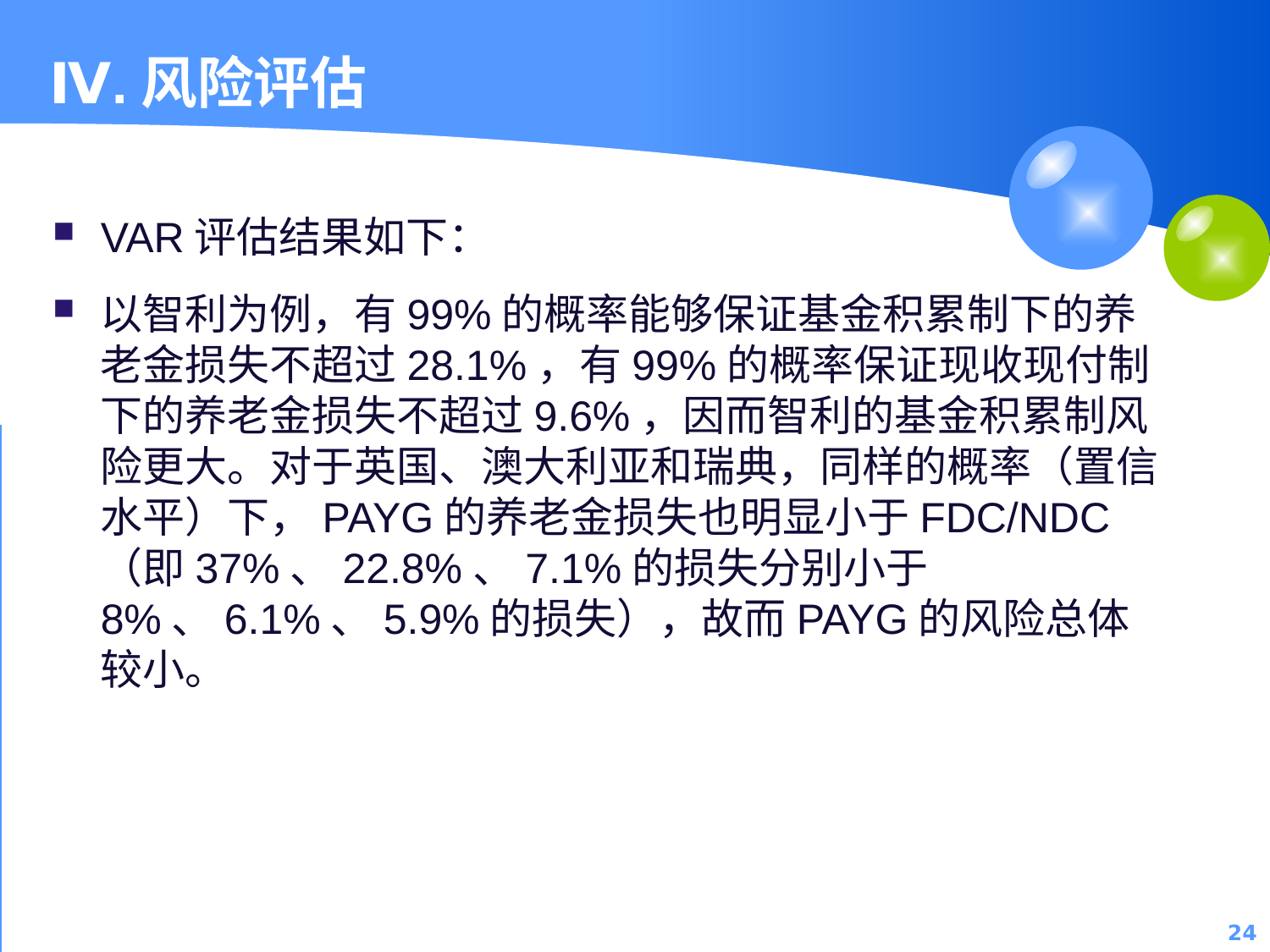

24
# Ⅳ.风险评估
VAR评估结果如下：
以智利为例，有99%的概率能够保证基金积累制下的养老金损失不超过28.1%，有99%的概率保证现收现付制下的养老金损失不超过9.6%，因而智利的基金积累制风险更大。对于英国、澳大利亚和瑞典，同样的概率（置信水平）下，PAYG的养老金损失也明显小于FDC/NDC（即37%、22.8%、7.1%的损失分别小于8%、6.1%、5.9%的损失），故而PAYG的风险总体较小。